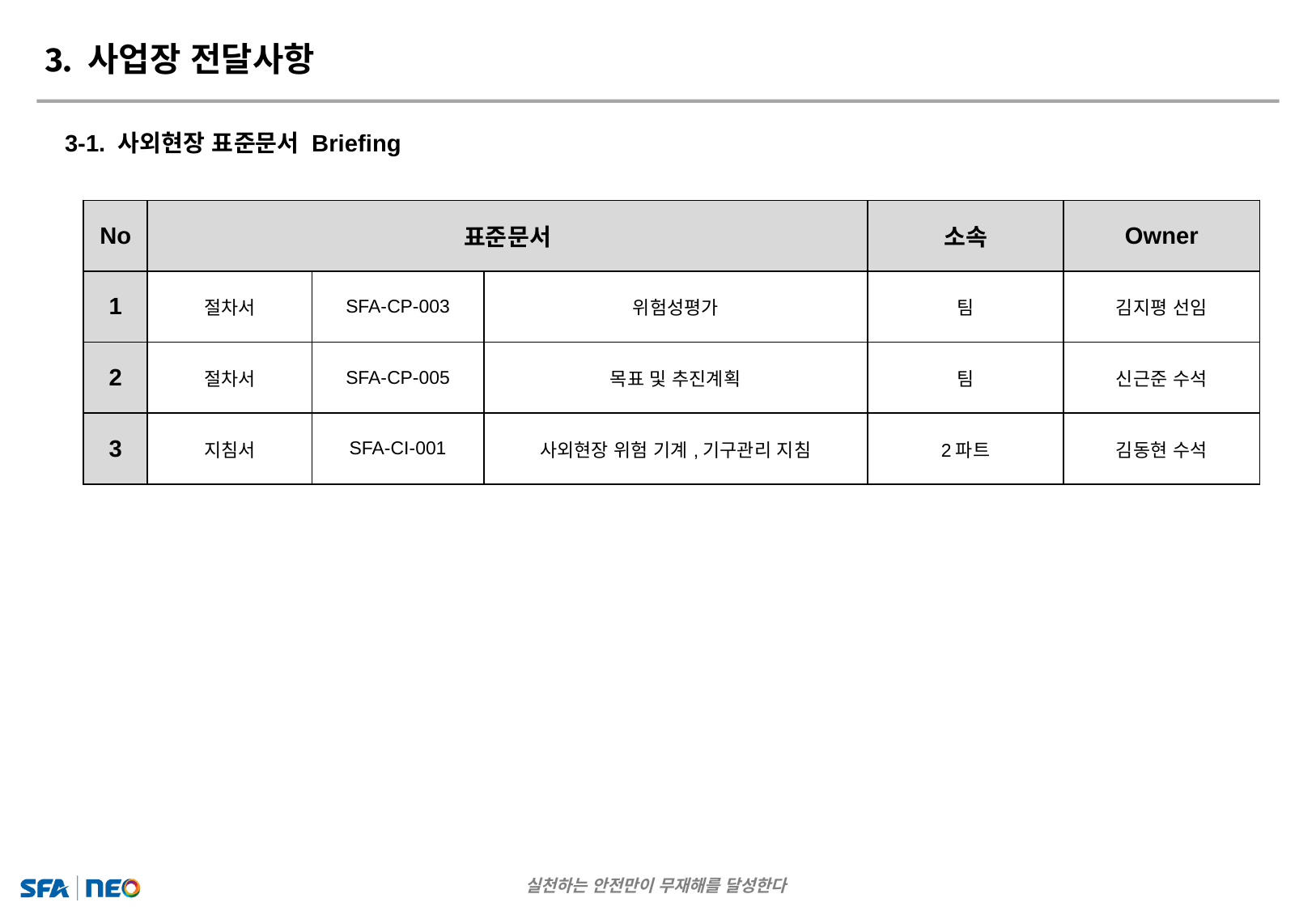

3. 사업장 전달사항
3-1. 사외현장 표준문서 Briefing
| No | 표준문서 |  |  | 소속 | Owner |
| --- | --- | --- | --- | --- | --- |
| 1 | 절차서 | SFA-CP-003 | 위험성평가 | 팀 | 김지평 선임 |
| 2 | 절차서 | SFA-CP-005 | 목표 및 추진계획 | 팀 | 신근준 수석 |
| 3 | 지침서 | SFA-CI-001 | 사외현장 위험 기계,기구관리 지침 | 2파트 | 김동현 수석 |